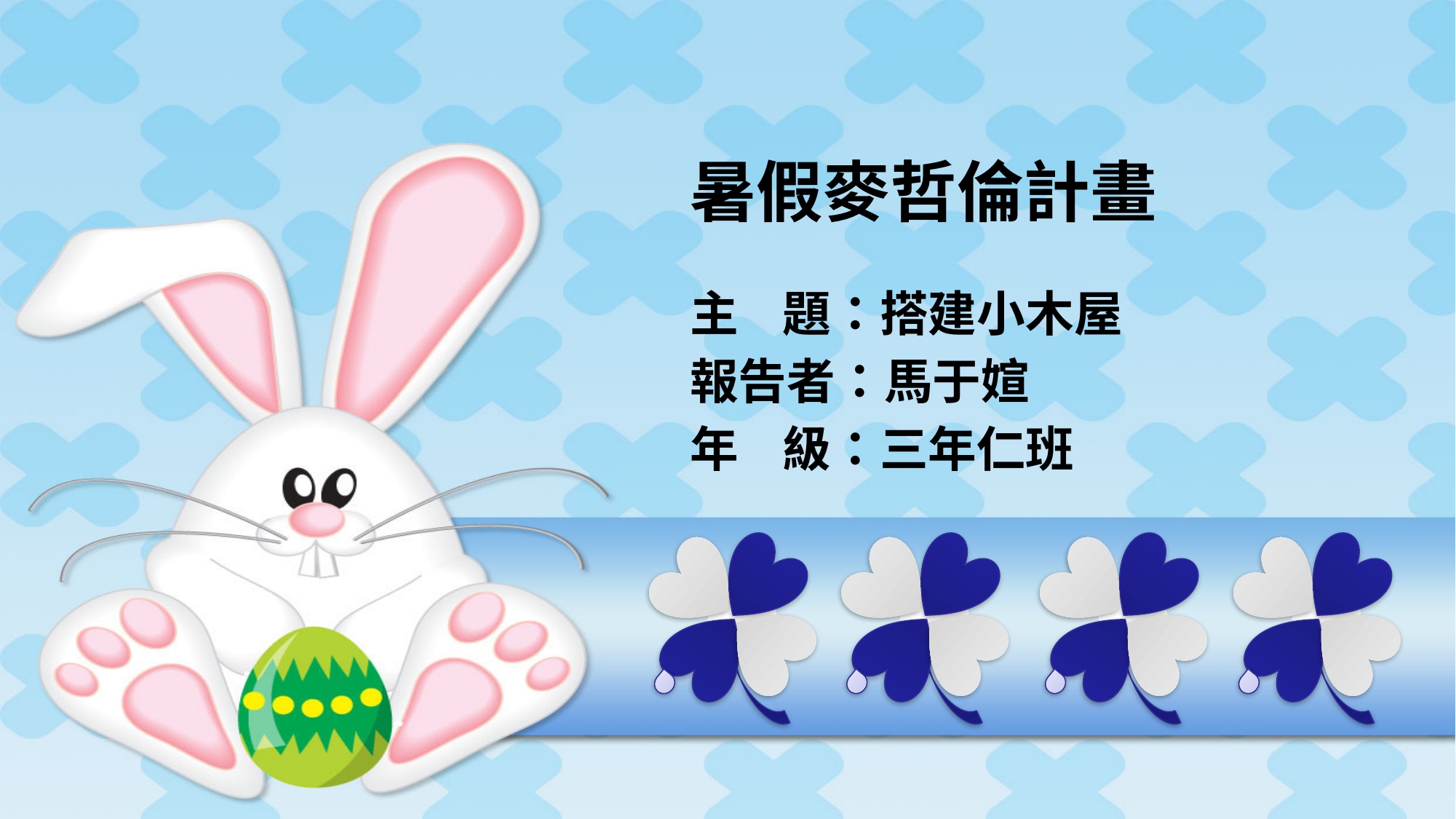

# 暑假麥哲倫計畫
主    題：搭建小木屋
報告者：馬于媗
年    級：三年仁班